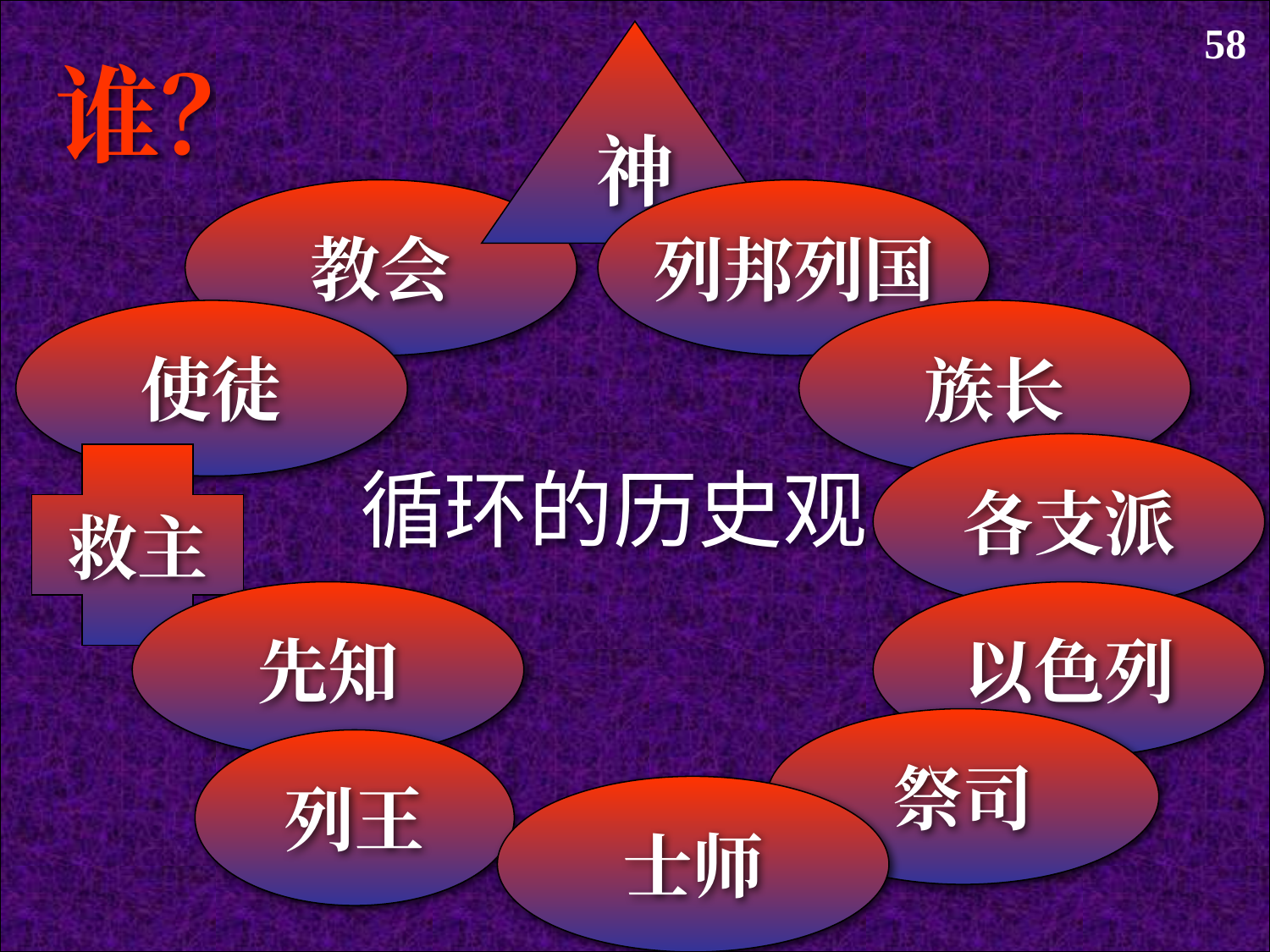

58

神
谁？

教会

列邦列国

使徒

族长
循环的历史观

各支派

救主

先知

以色列

祭司

列王

士师